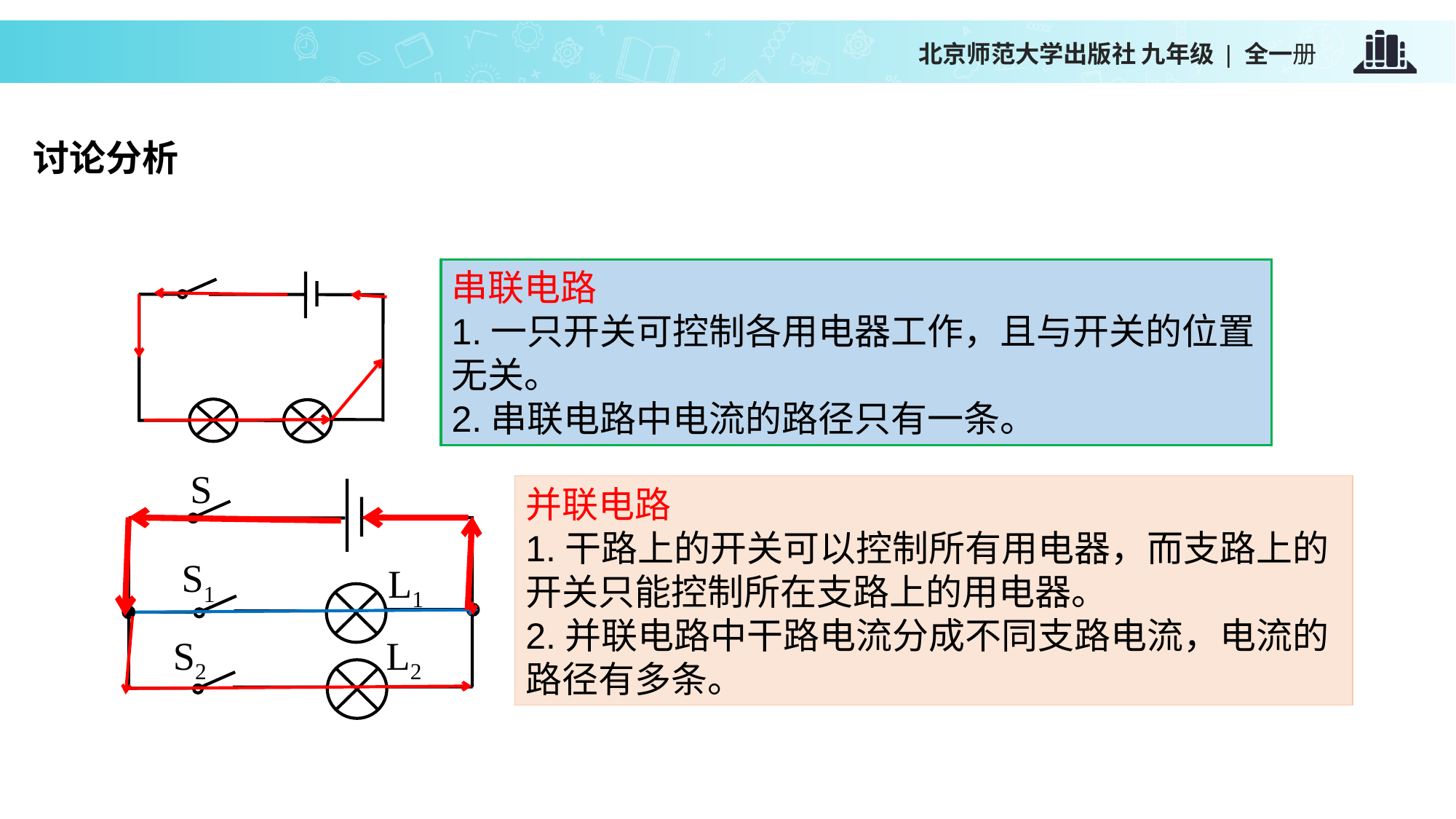

讨论分析
串联电路
1.一只开关可控制各用电器工作，且与开关的位置无关。
2.串联电路中电流的路径只有一条。

S

S1
L1

S2
L2

并联电路
1.干路上的开关可以控制所有用电器，而支路上的开关只能控制所在支路上的用电器。
2.并联电路中干路电流分成不同支路电流，电流的路径有多条。